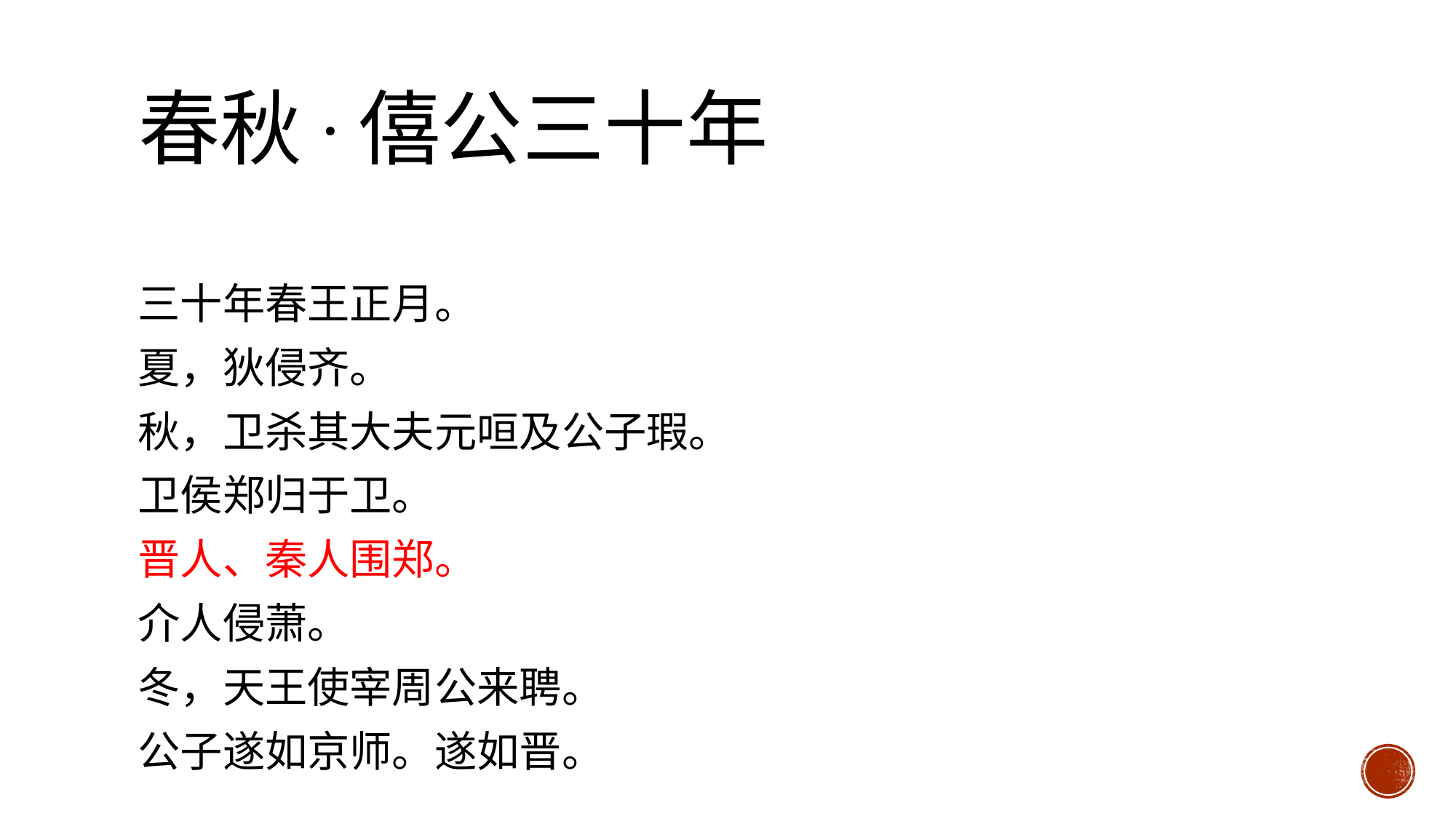

# 春秋·僖公三十年

三十年春王正月。
夏，狄侵齐。
秋，卫杀其大夫元咺及公子瑕。
卫侯郑归于卫。
晋人、秦人围郑。
介人侵萧。
冬，天王使宰周公来聘。
公子遂如京师。遂如晋。